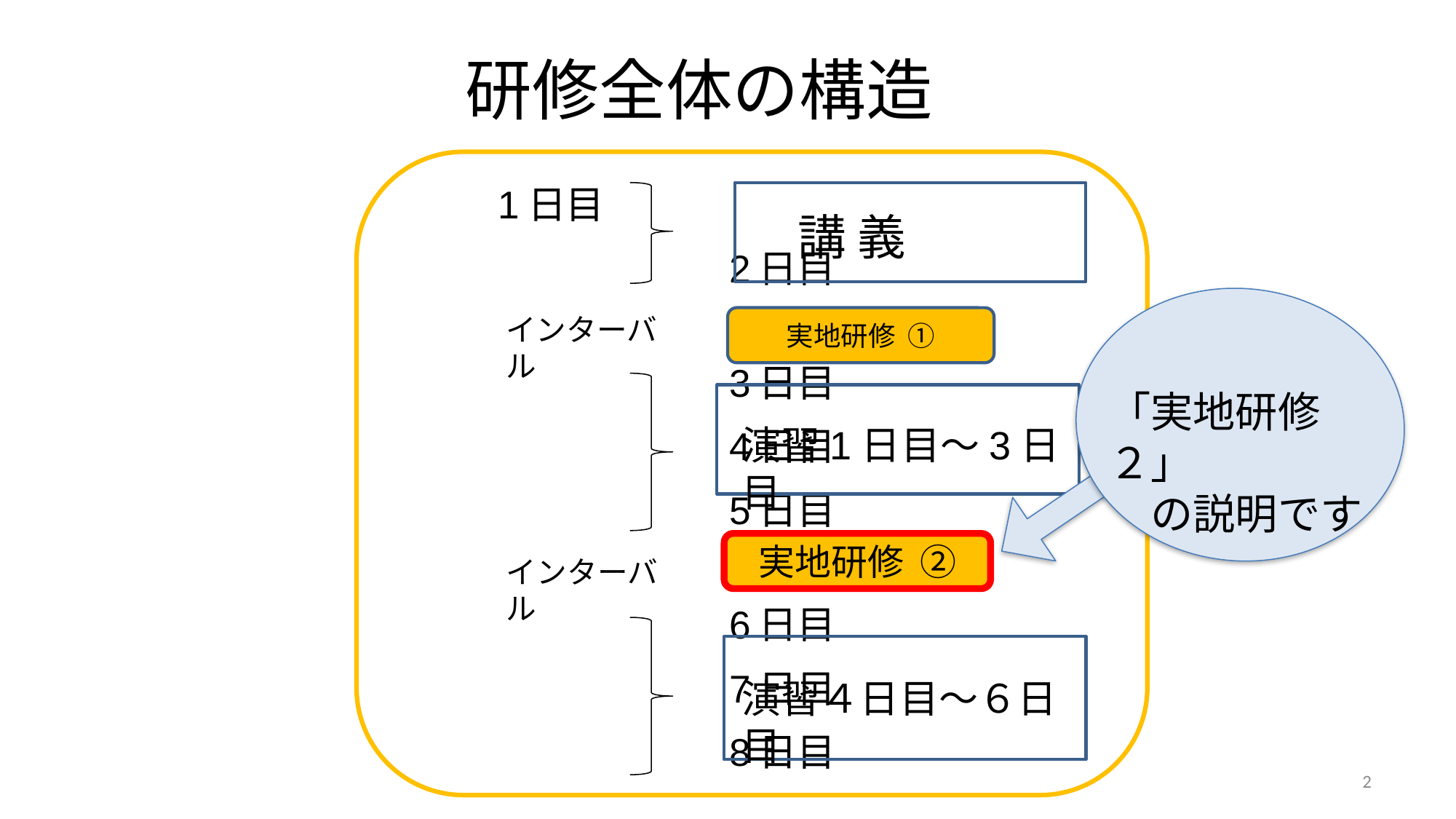

# 研修全体の構造

　　　　　　1日目
　　　　　　　　　　　　2日目

　　　　　　　　　　　　3日目
　　　　　　　　　　　　4日目
　　　　　　　　　　　　5日目

　　　　　　　　　　　　6日目
　　　　　　　　　　　　7日目
　　　　　　　　　　　　8日目

　講 義

インターバル
実地研修  ①

「実地研修２」
　の説明です

演習1日目～3日目

実地研修  ②
インターバル

演習４日目～６日目
2